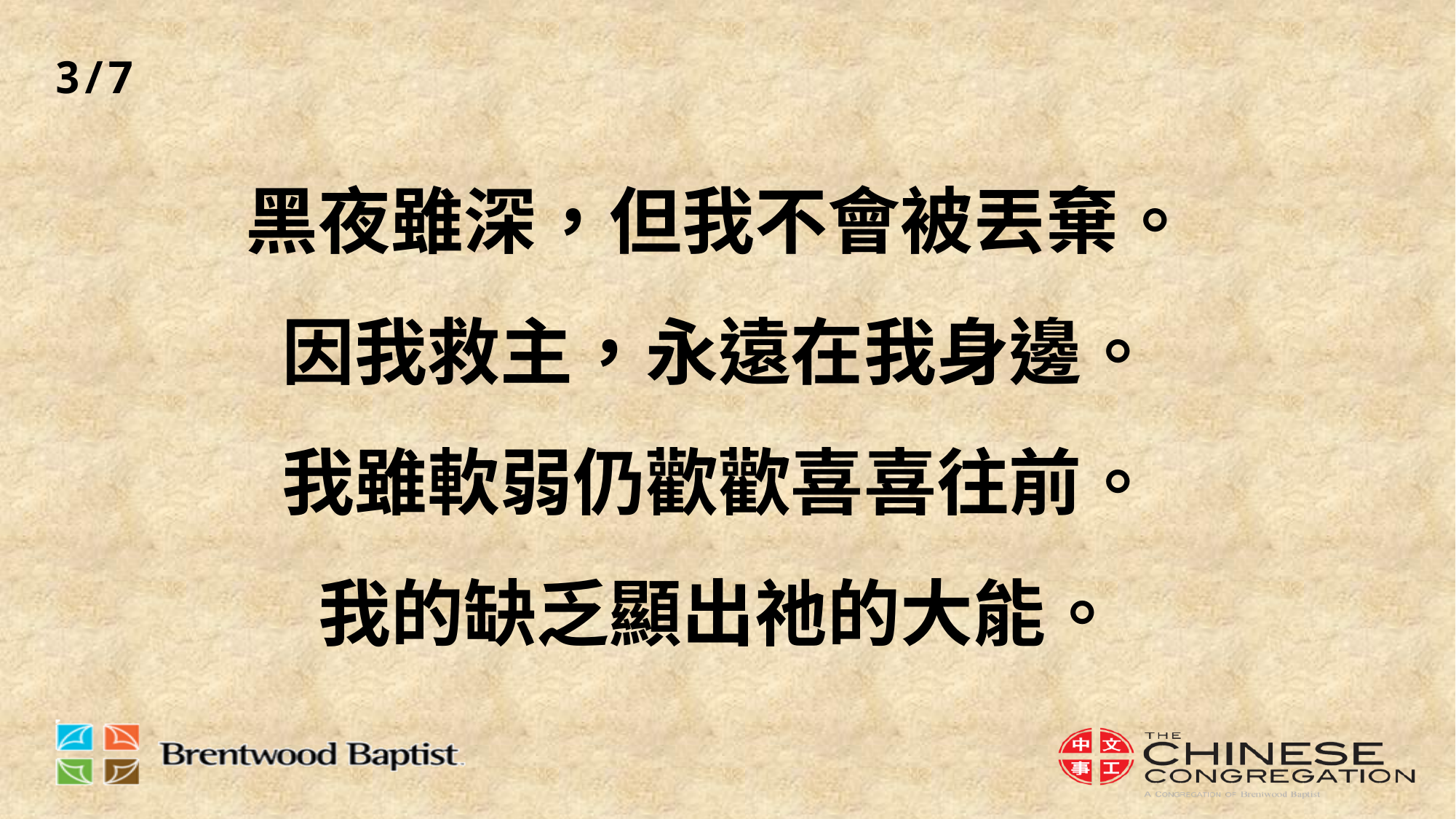

3/7
# 黑夜雖深，但我不會被丟棄。 因我救主，永遠在我身邊。 我雖軟弱仍歡歡喜喜往前。 我的缺乏顯出祂的大能。